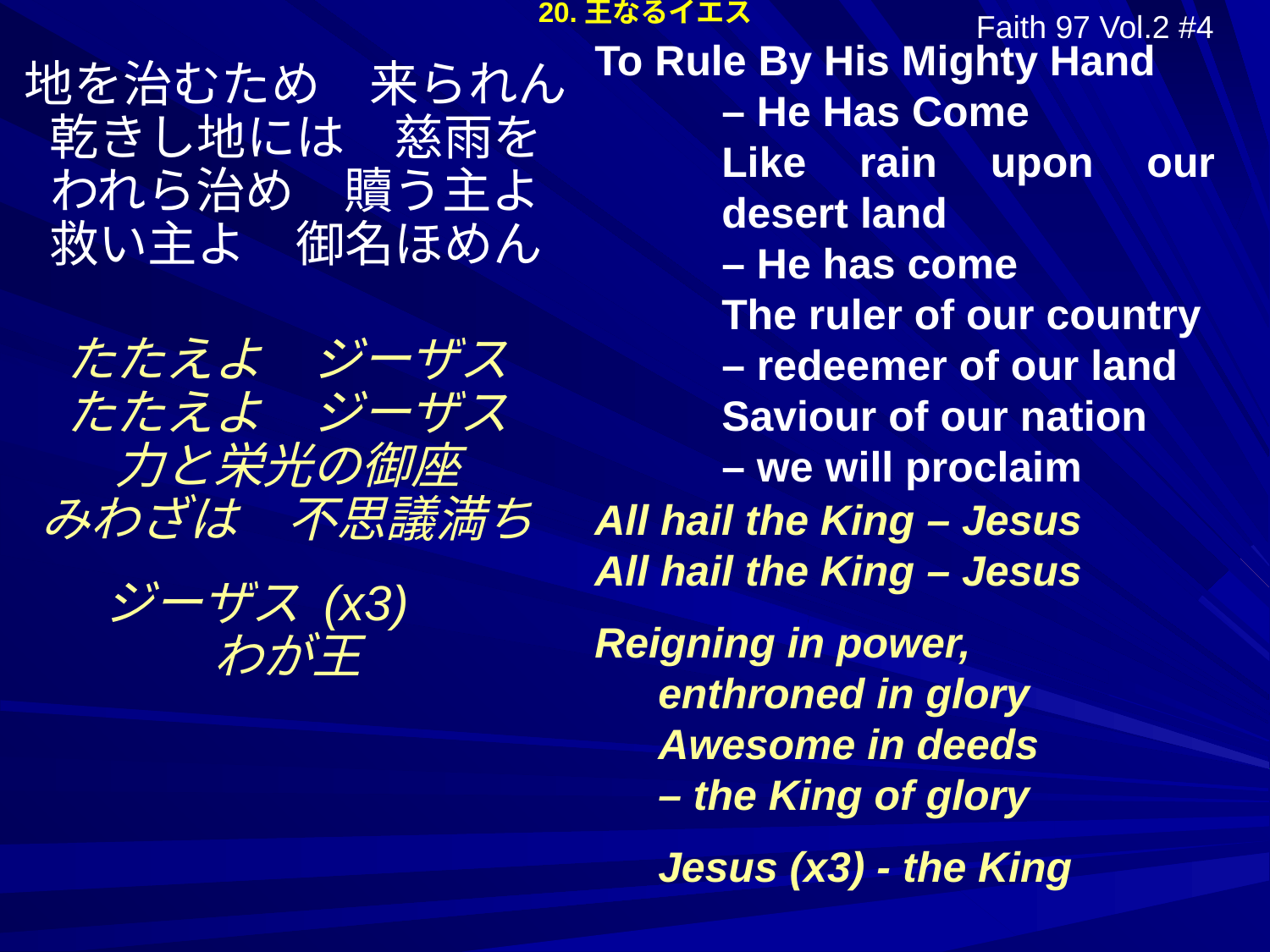

Faith 97 Vol.2 #4
20.王なるイエス
To Rule By His Mighty Hand
– He Has Come
Like rain upon our desert land
– He has come
The ruler of our country
– redeemer of our land
Saviour of our nation
– we will proclaim
地を治むため　来られん
乾きし地には　慈雨を
われら治め　贖う主よ
救い主よ　御名ほめん
たたえよ　ジーザス
たたえよ　ジーザス
力と栄光の御座
みわざは　不思議満ち

ジーザス (x3)
わが王
All hail the King – Jesus
All hail the King – Jesus

Reigning in power,
enthroned in glory
Awesome in deeds
– the King of glory

Jesus (x3) - the King